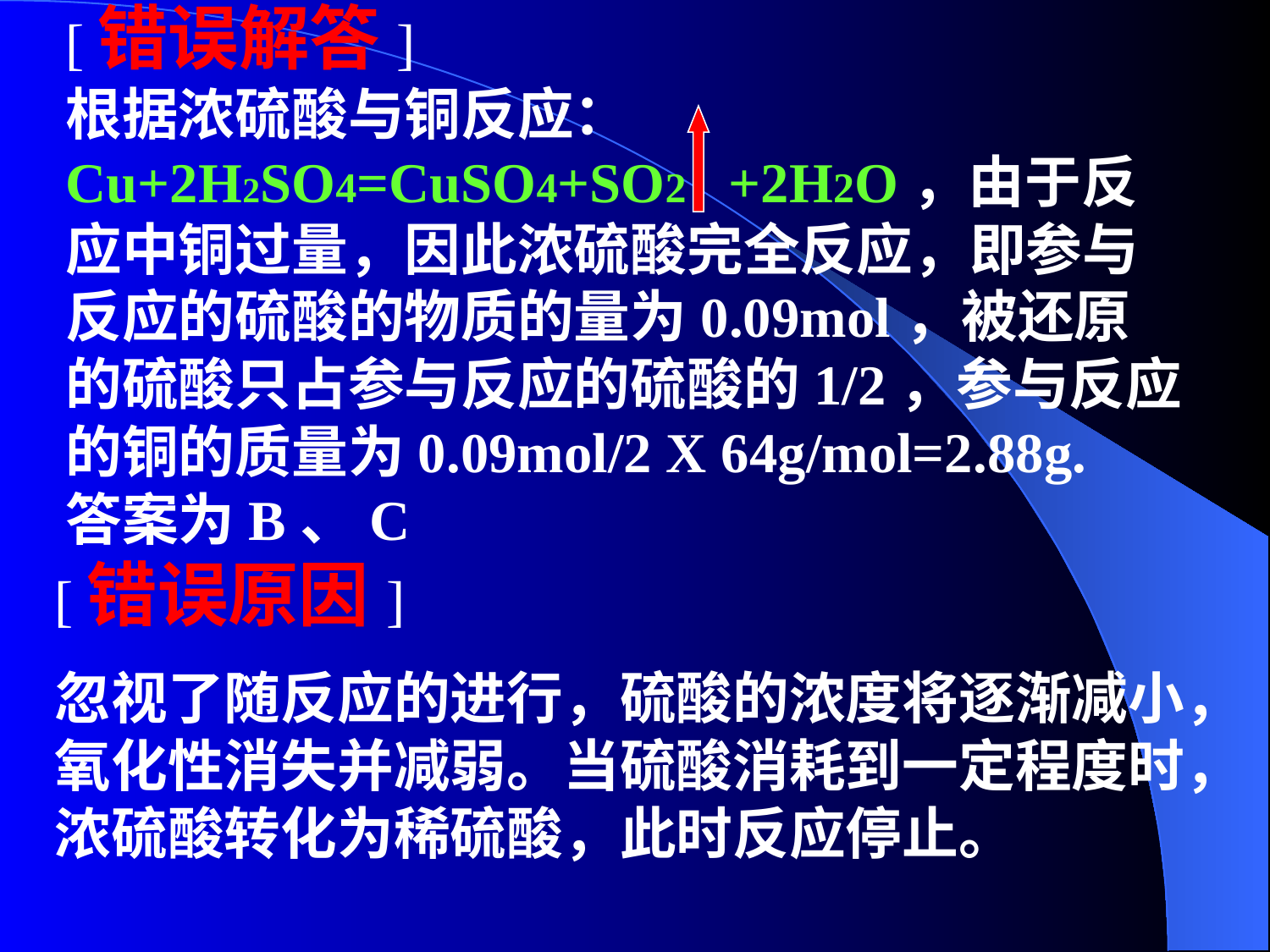

# [错误解答] 根据浓硫酸与铜反应：Cu+2H2SO4=CuSO4+SO2    +2H2O，由于反应中铜过量，因此浓硫酸完全反应，即参与反应的硫酸的物质的量为0.09mol，被还原的硫酸只占参与反应的硫酸的1/2，参与反应的铜的质量为0.09mol/2 X 64g/mol=2.88g.    答案为B、C

[错误原因]
忽视了随反应的进行，硫酸的浓度将逐渐减小，氧化性消失并减弱。当硫酸消耗到一定程度时，浓硫酸转化为稀硫酸，此时反应停止。

3